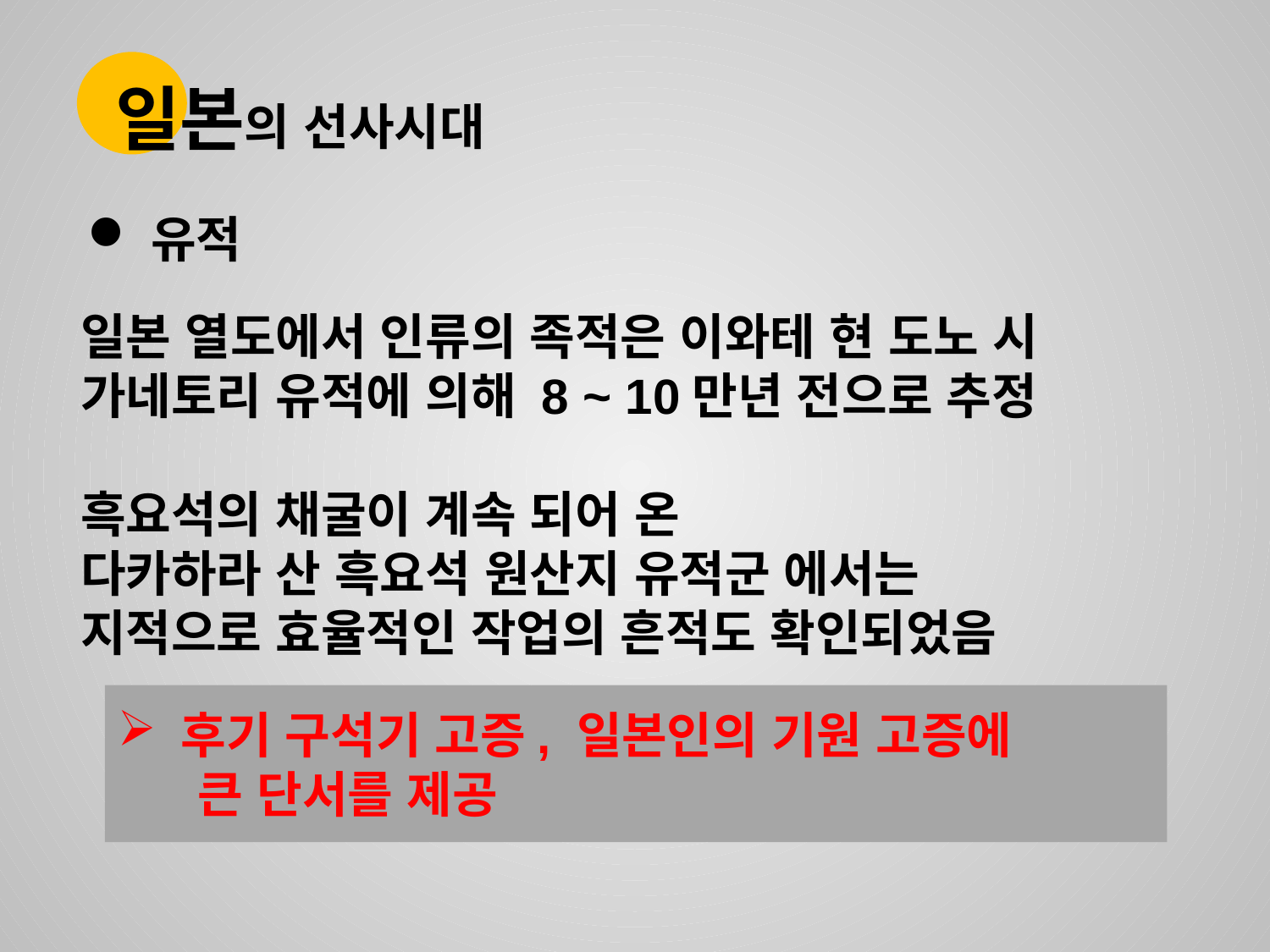

일본의 선사시대
유적
일본 열도에서 인류의 족적은 이와테 현 도노 시
가네토리 유적에 의해 8 ~ 10만년 전으로 추정

흑요석의 채굴이 계속 되어 온
다카하라 산 흑요석 원산지 유적군 에서는
지적으로 효율적인 작업의 흔적도 확인되었음
후기 구석기 고증, 일본인의 기원 고증에
     큰 단서를 제공